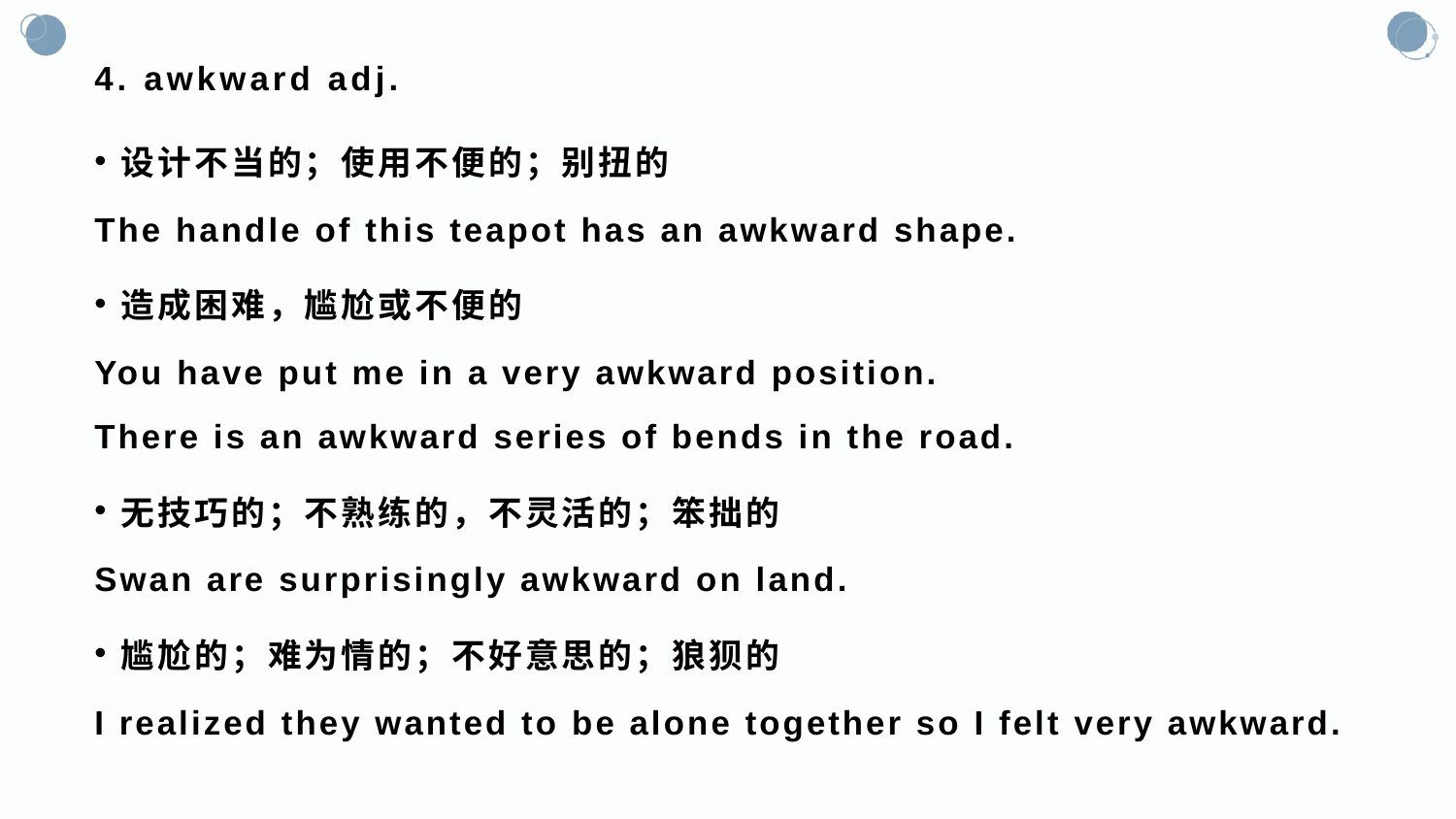

# 4. awkward adj.
设计不当的；使用不便的；别扭的
The handle of this teapot has an awkward shape.
造成困难，尴尬或不便的
You have put me in a very awkward position.
There is an awkward series of bends in the road.
无技巧的；不熟练的，不灵活的；笨拙的
Swan are surprisingly awkward on land.
尴尬的；难为情的；不好意思的；狼狈的
I realized they wanted to be alone together so I felt very awkward.